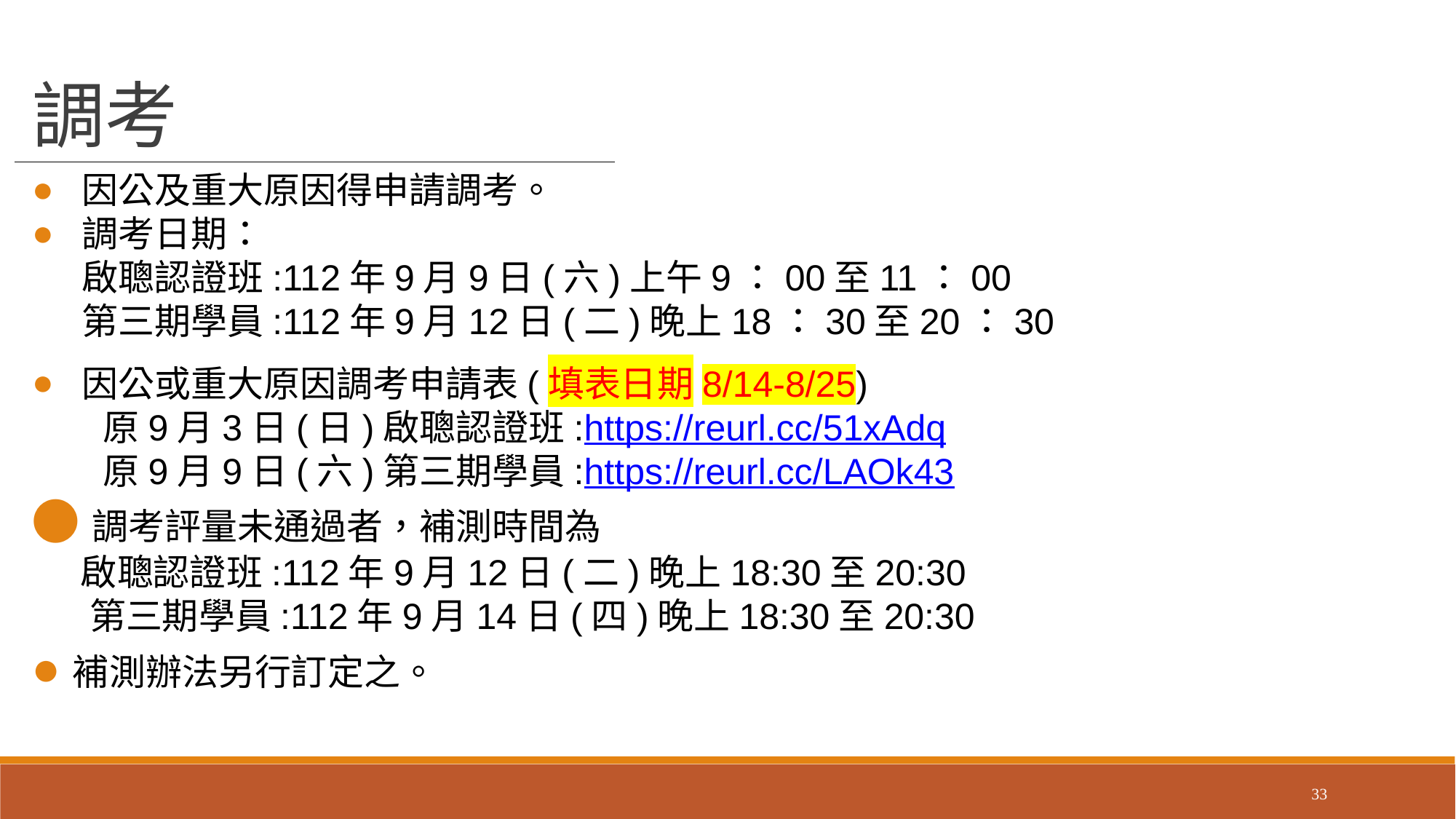

調考
因公及重大原因得申請調考。
調考日期：
啟聰認證班:112年9月9日(六)上午9：00至11：00
第三期學員:112年9月12日(二)晚上18：30至20：30
因公或重大原因調考申請表(填表日期8/14-8/25)
原9月3日(日)啟聰認證班:https://reurl.cc/51xAdq
原9月9日(六)第三期學員:https://reurl.cc/LAOk43
●調考評量未通過者，補測時間為
      啟聰認證班:112年9月12日(二)晚上18:30至20:30
      第三期學員:112年9月14日(四)晚上18:30至20:30
●補測辦法另行訂定之。
33